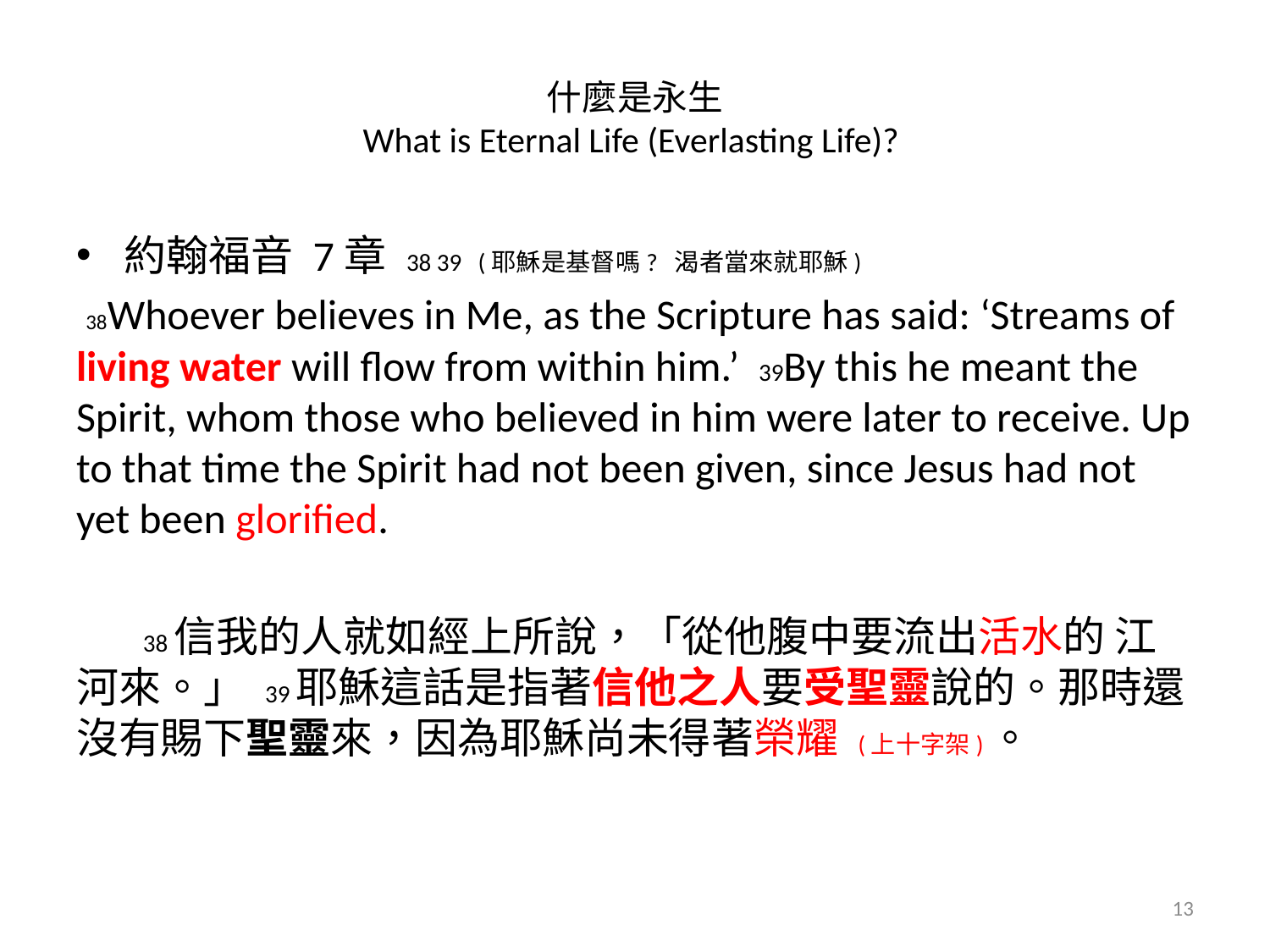

# 什麼是永生 What is Eternal Life (Everlasting Life)?
約翰福音 7章 38 39   (耶穌是基督嗎?  渴者當來就耶穌)
 38Whoever believes in Me, as the Scripture has said: ‘Streams of living water will flow from within him.’  39By this he meant the Spirit, whom those who believed in him were later to receive. Up to that time the Spirit had not been given, since Jesus had not yet been glorified.

       38信我的人就如經上所說，「從他腹中要流出活水的 江河來。」 39耶穌這話是指著信他之人要受聖靈說的。那時還沒有賜下聖靈來，因為耶穌尚未得著榮耀 (上十字架)。

13